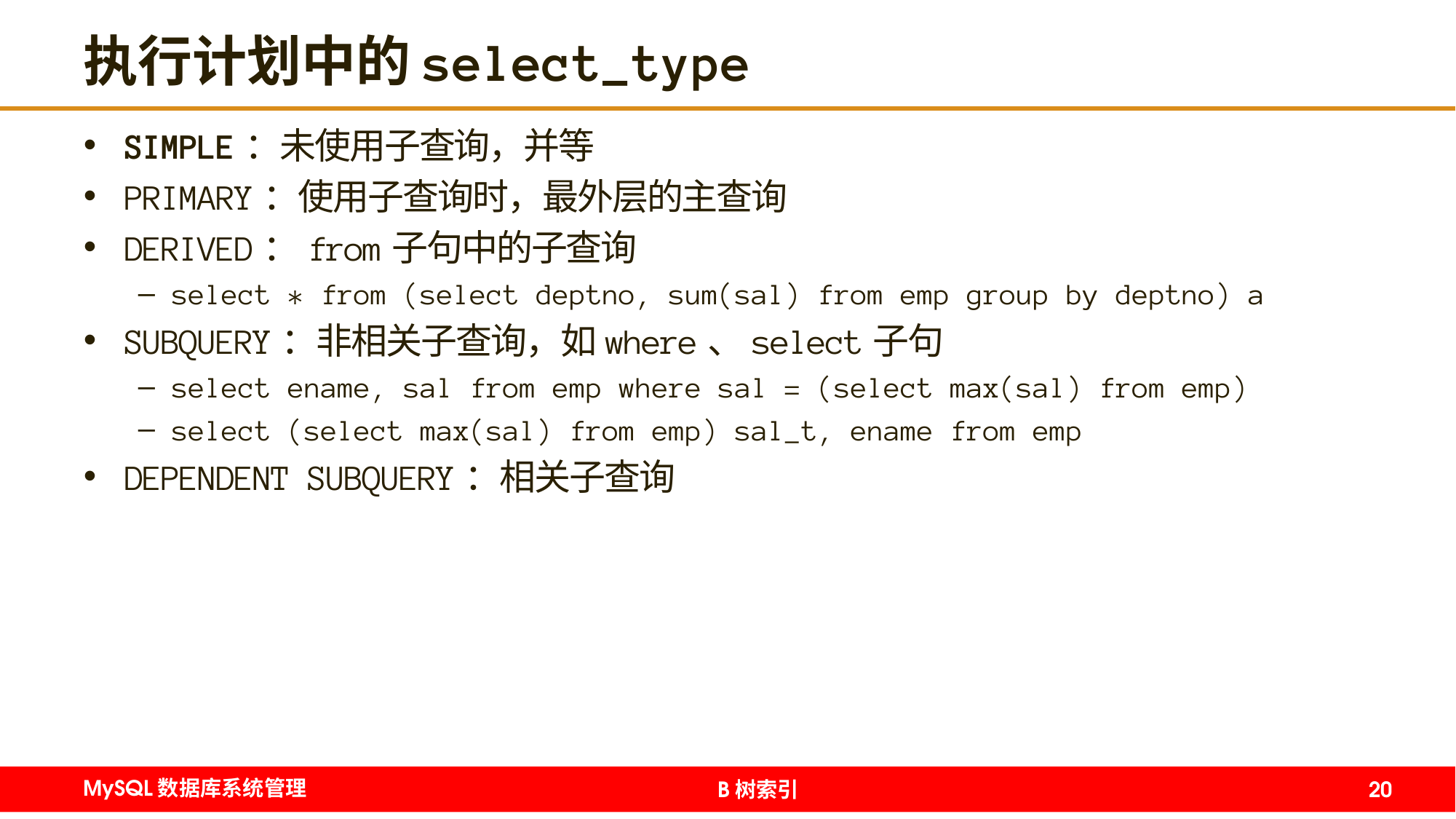

# 执行计划中的select_type
SIMPLE：未使用子查询，并等
PRIMARY：使用子查询时，最外层的主查询
DERIVED：from子句中的子查询
select * from (select deptno, sum(sal) from emp group by deptno) a
SUBQUERY：非相关子查询，如where、select子句
select ename, sal from emp where sal = (select max(sal) from emp)
select (select max(sal) from emp) sal_t, ename from emp
DEPENDENT SUBQUERY：相关子查询